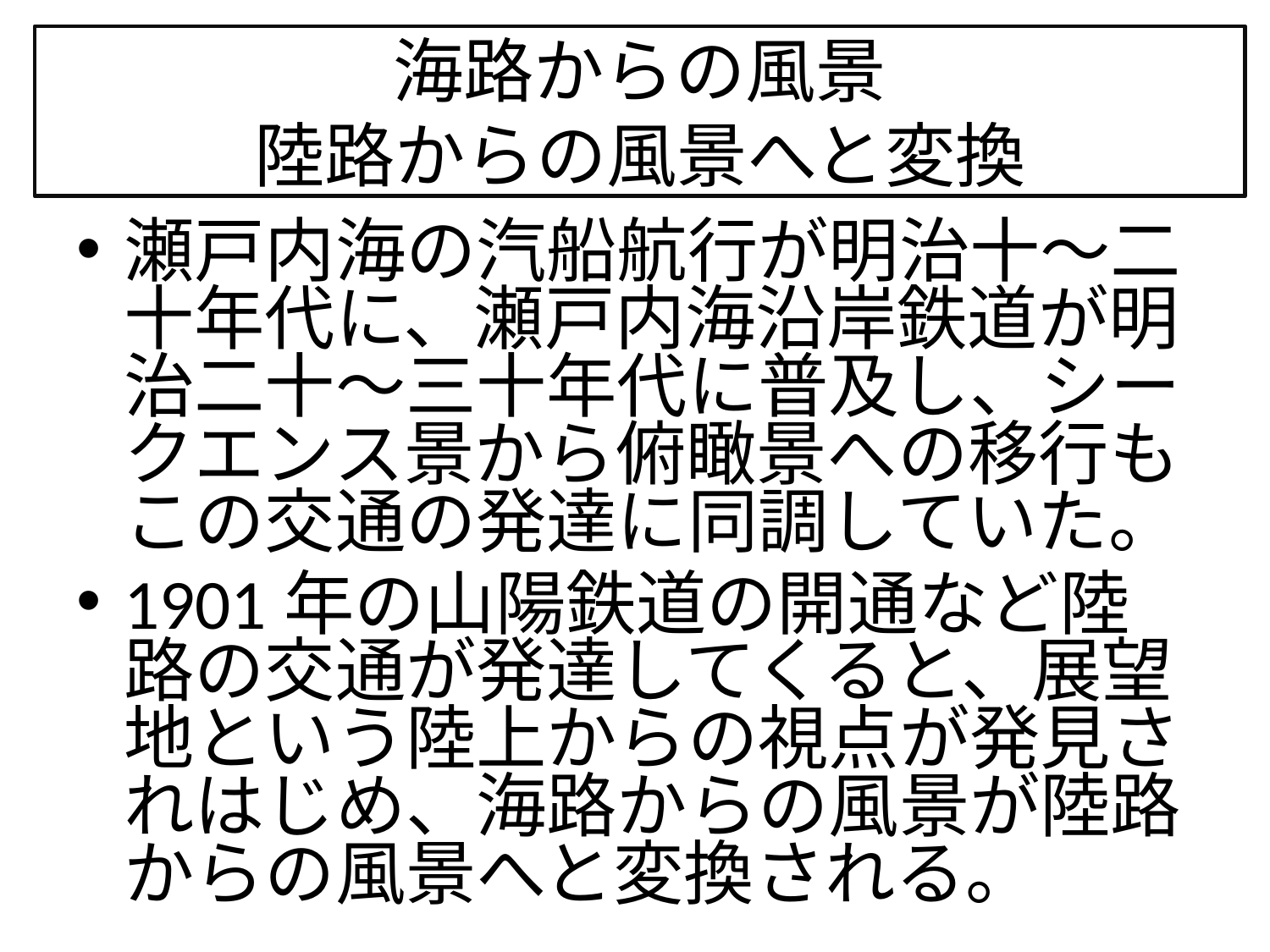

# 海路からの風景 陸路からの風景へと変換
瀬戸内海の汽船航行が明治十～二十年代に、瀬戸内海沿岸鉄道が明治二十～三十年代に普及し、シークエンス景から俯瞰景への移行もこの交通の発達に同調していた。
1901年の山陽鉄道の開通など陸路の交通が発達してくると、展望地という陸上からの視点が発見されはじめ、海路からの風景が陸路からの風景へと変換される。